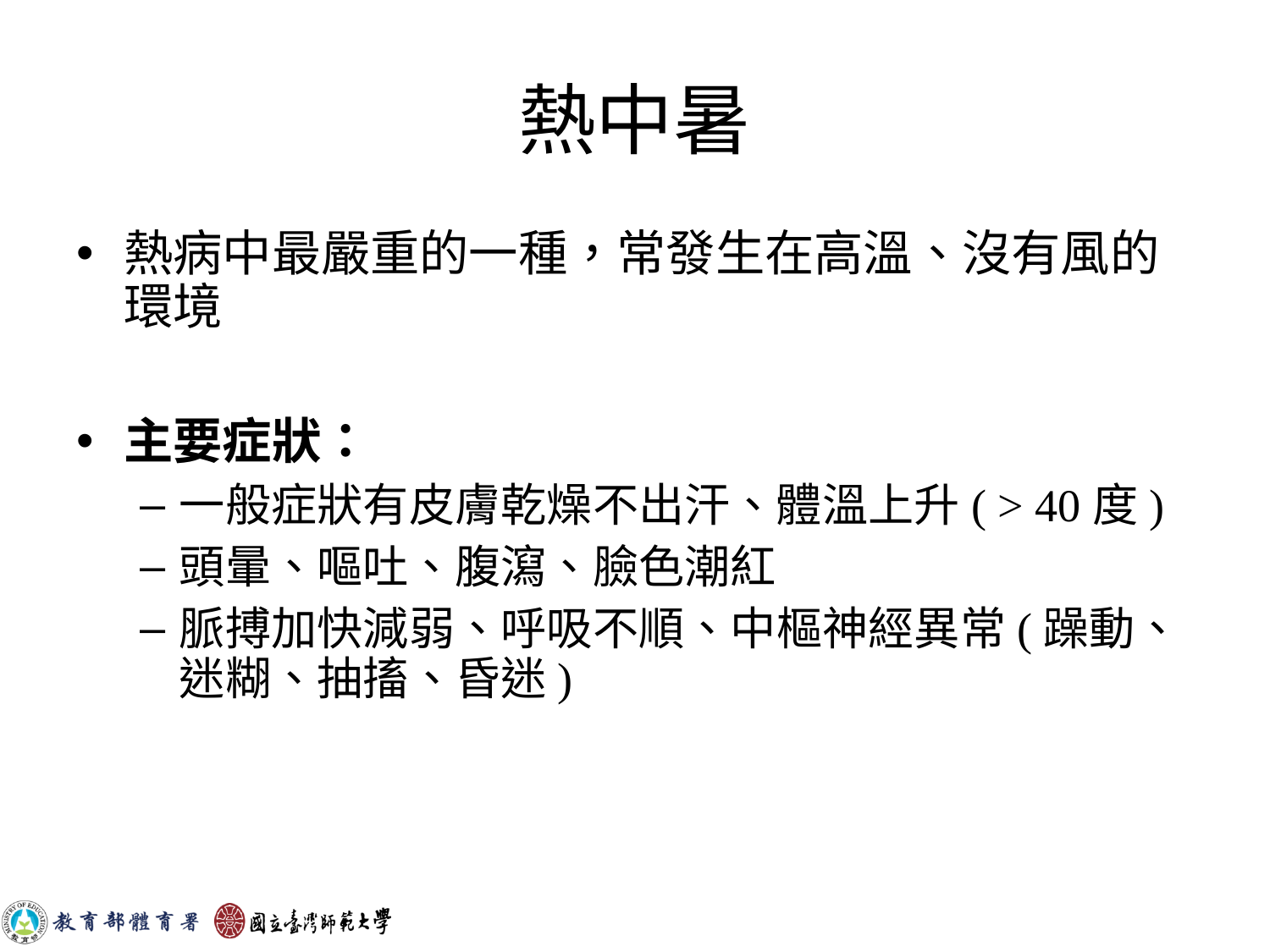

# 熱中暑
熱病中最嚴重的一種，常發生在高溫、沒有風的環境

主要症狀：
一般症狀有皮膚乾燥不出汗、體溫上升( > 40度)
頭暈、嘔吐、腹瀉、臉色潮紅
脈搏加快減弱、呼吸不順、中樞神經異常(躁動、迷糊、抽搐、昏迷)